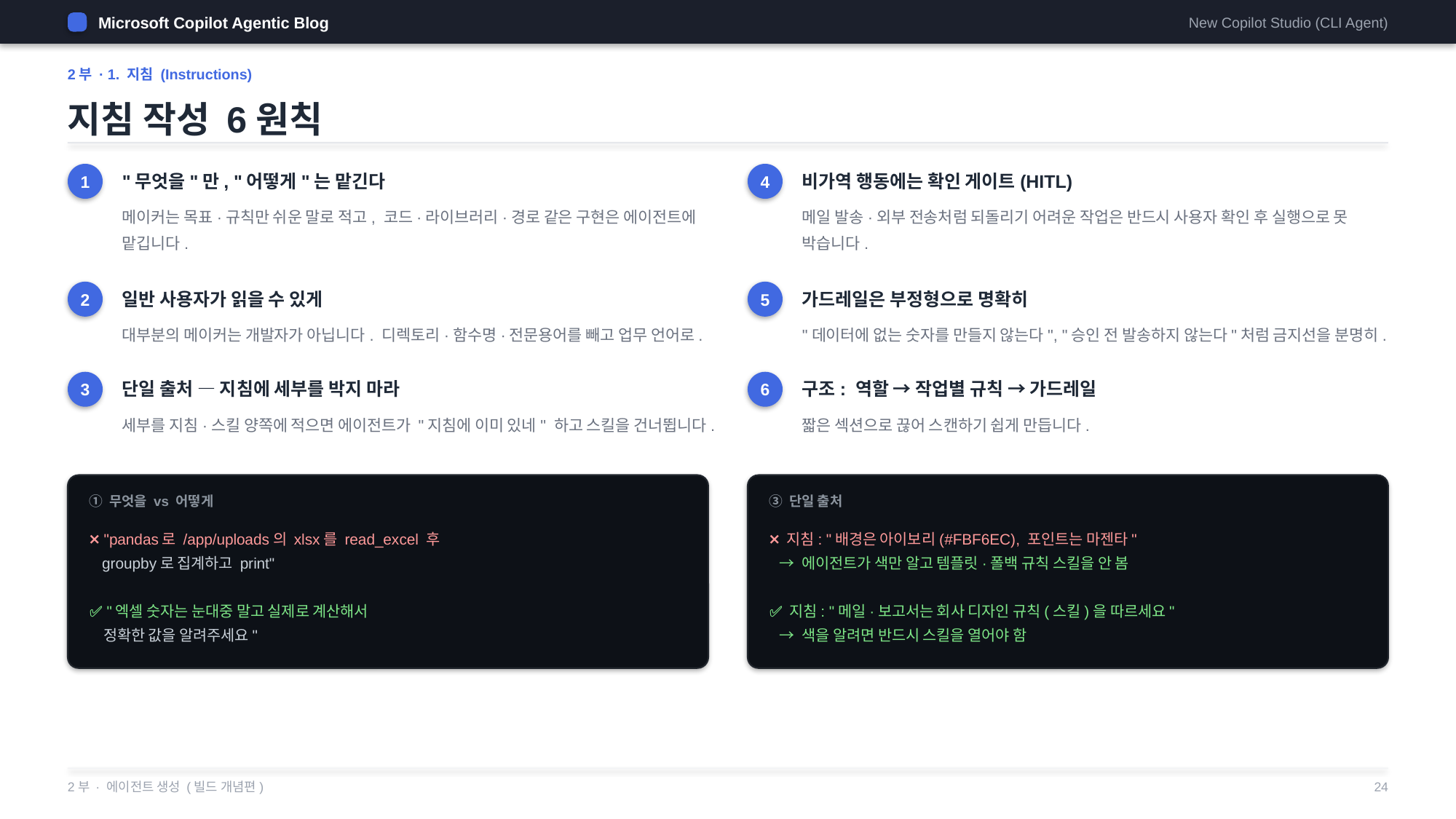

Microsoft Copilot Agentic Blog
New Copilot Studio (CLI Agent)

2부 · 1. 지침 (Instructions)
지침 작성 6원칙

1
4
"무엇을"만, "어떻게"는 맡긴다
비가역 행동에는 확인 게이트(HITL)
메이커는 목표·규칙만 쉬운 말로 적고, 코드·라이브러리·경로 같은 구현은 에이전트에 맡깁니다.
메일 발송·외부 전송처럼 되돌리기 어려운 작업은 반드시 사용자 확인 후 실행으로 못 박습니다.
2
5
일반 사용자가 읽을 수 있게
가드레일은 부정형으로 명확히
대부분의 메이커는 개발자가 아닙니다. 디렉토리·함수명·전문용어를 빼고 업무 언어로.
"데이터에 없는 숫자를 만들지 않는다", "승인 전 발송하지 않는다"처럼 금지선을 분명히.
3
6
단일 출처 — 지침에 세부를 박지 마라
구조: 역할 → 작업별 규칙 → 가드레일
세부를 지침·스킬 양쪽에 적으면 에이전트가 "지침에 이미 있네" 하고 스킬을 건너뜁니다.
짧은 섹션으로 끊어 스캔하기 쉽게 만듭니다.

① 무엇을 vs 어떻게
③ 단일 출처
❌ "pandas로 /app/uploads의 xlsx를 read_excel 후
   groupby로 집계하고 print"

✅ "엑셀 숫자는 눈대중 말고 실제로 계산해서
   정확한 값을 알려주세요"
❌ 지침: "배경은 아이보리(#FBF6EC), 포인트는 마젠타"
   → 에이전트가 색만 알고 템플릿·폴백 규칙 스킬을 안 봄

✅ 지침: "메일·보고서는 회사 디자인 규칙(스킬)을 따르세요"
   → 색을 알려면 반드시 스킬을 열어야 함

2부 · 에이전트 생성 (빌드 개념편)
24